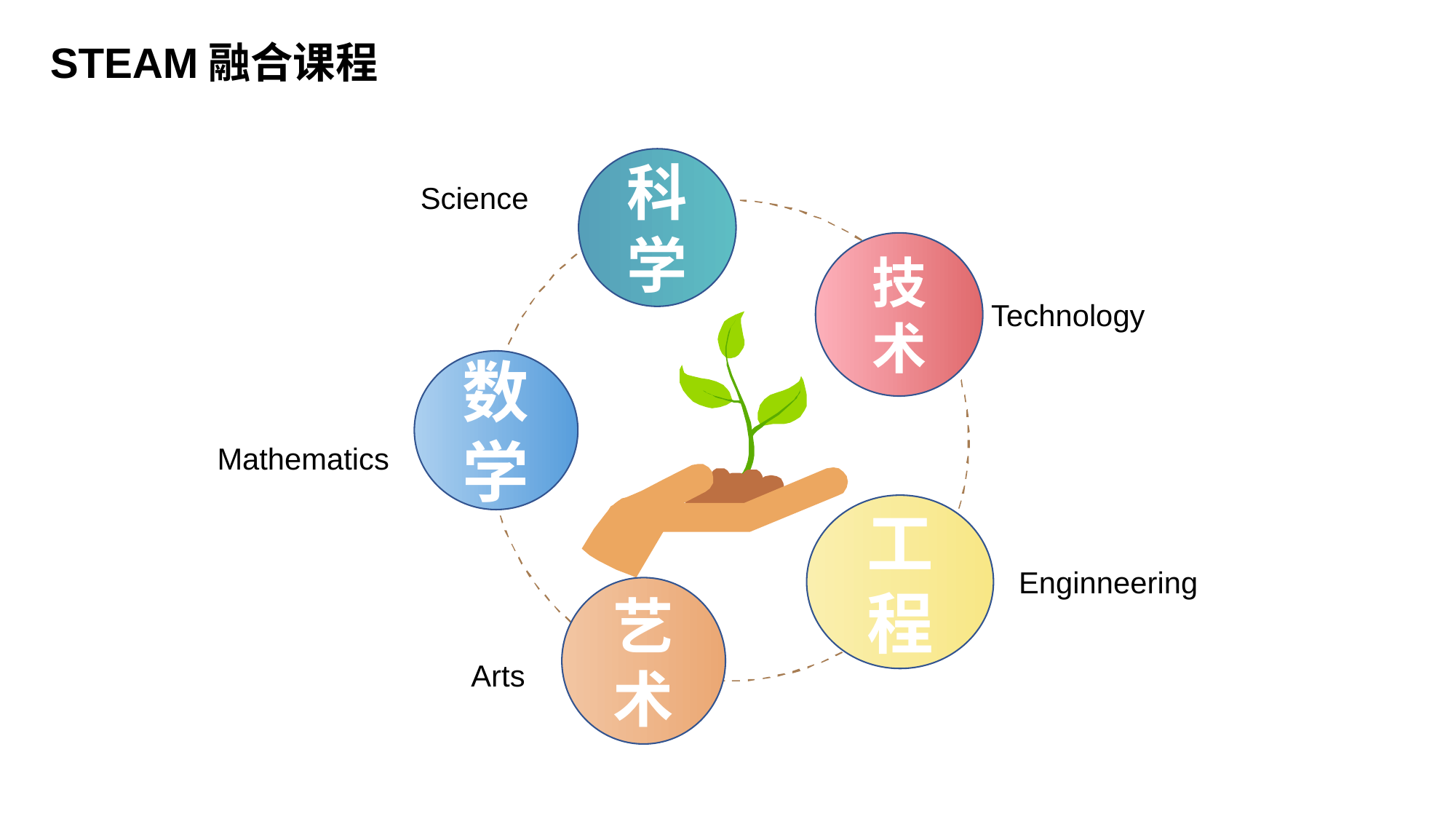

STEAM融合课程
科学
Science

技术

Technology

数学

Mathematics

工程

Enginneering

艺术

Arts